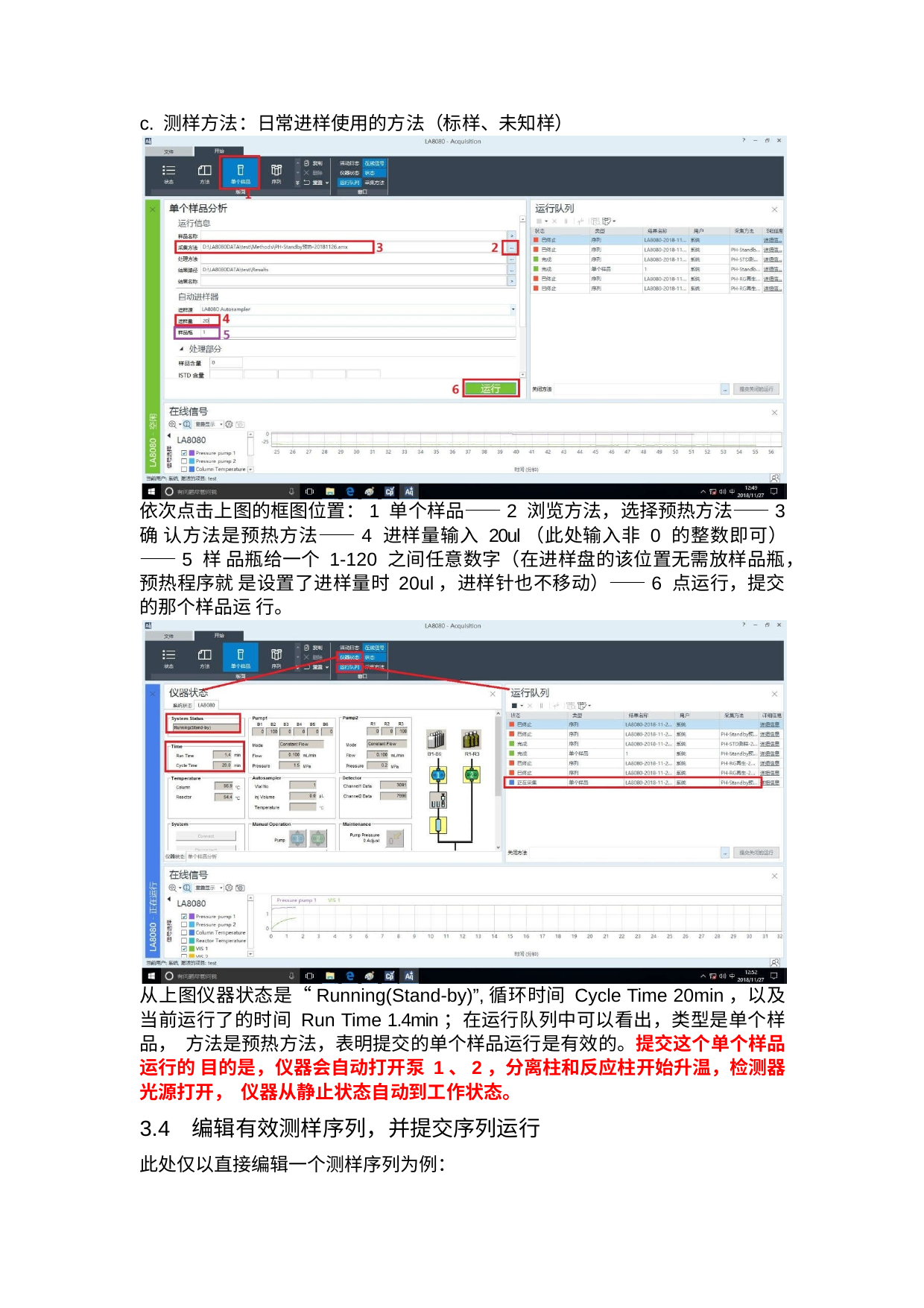

c. 测样方法：日常进样使用的方法（标样、未知样）

依次点击上图的框图位置：1 单个样品——2 浏览方法，选择预热方法——3 确 认方法是预热方法——4 进样量输入 20ul（此处输入非 0 的整数即可）——5 样 品瓶给一个 1-120 之间任意数字（在进样盘的该位置无需放样品瓶，预热程序就 是设置了进样量时 20ul，进样针也不移动）——6 点运行，提交的那个样品运 行。

从上图仪器状态是“Running(Stand-by)”,循环时间 Cycle Time 20min，以及 当前运行了的时间 Run Time 1.4min；在运行队列中可以看出，类型是单个样品，  方法是预热方法，表明提交的单个样品运行是有效的。提交这个单个样品运行的 目的是，仪器会自动打开泵 1、2，分离柱和反应柱开始升温，检测器光源打开，  仪器从静止状态自动到工作状态。
3.4 编辑有效测样序列，并提交序列运行
此处仅以直接编辑一个测样序列为例：